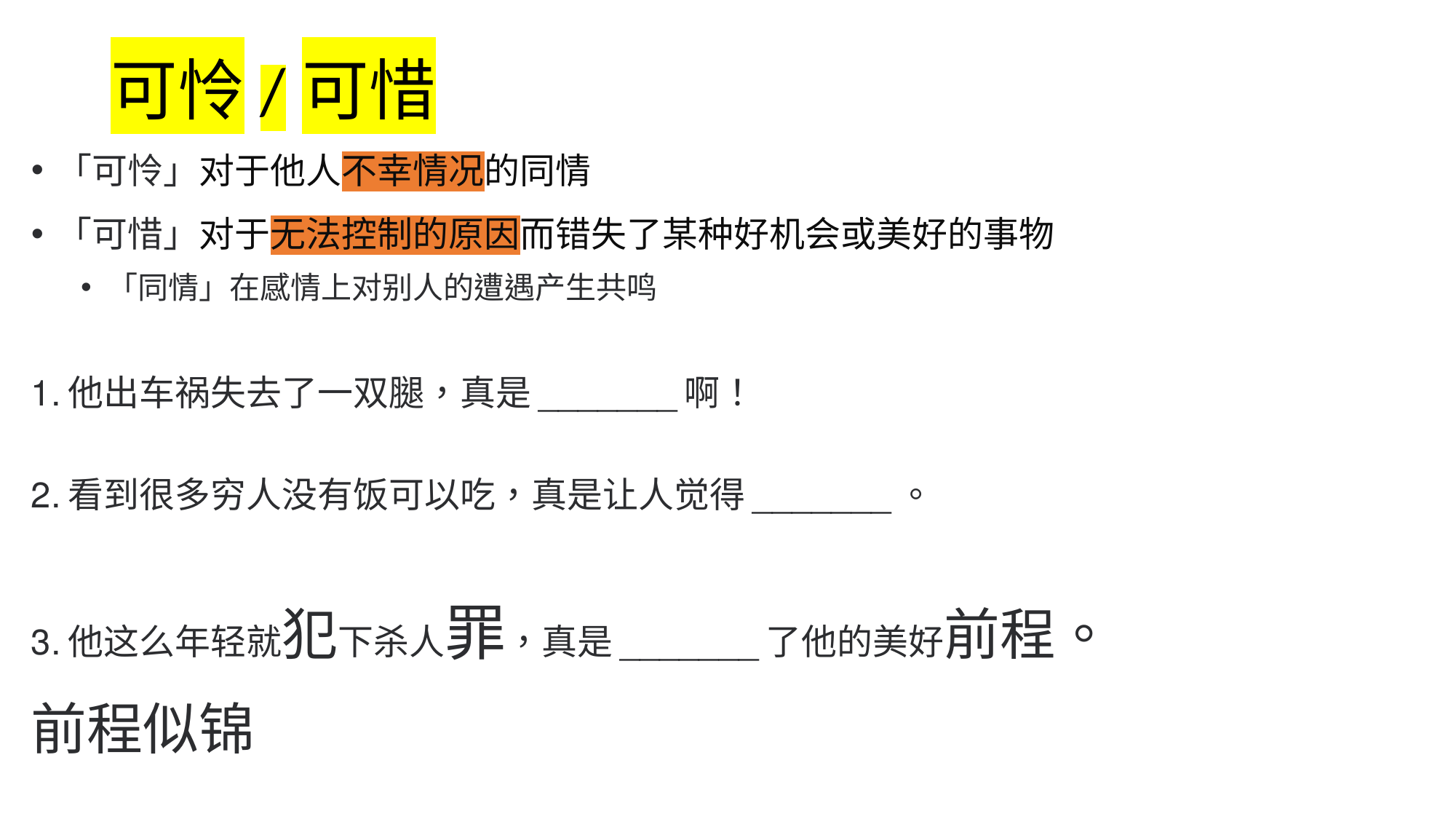

# 可怜/可惜
「可怜」对于他人不幸情况的同情
「可惜」对于无法控制的原因而错失了某种好机会或美好的事物
「同情」在感情上对别人的遭遇产生共鸣
1.他出车祸失去了一双腿，真是_______啊！
2.看到很多穷人没有饭可以吃，真是让人觉得_______。
3.他这么年轻就犯下杀人罪，真是_______了他的美好前程。
前程似锦